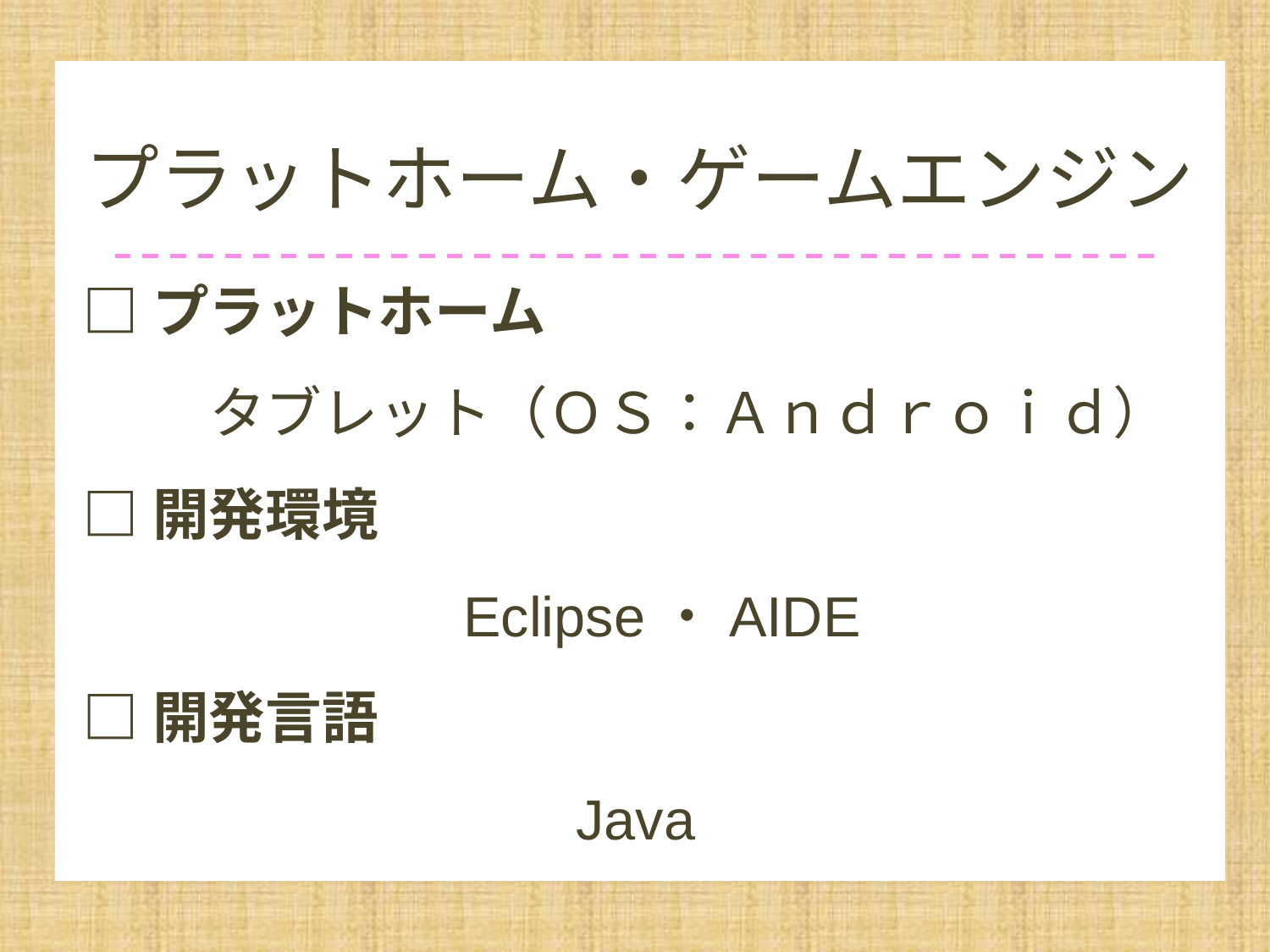

# プラットホーム・ゲームエンジン

□プラットホーム
	タブレット（ＯＳ：Ａｎｄｒｏｉｄ）
□開発環境
			Eclipse・AIDE
□開発言語
		　　　　Java